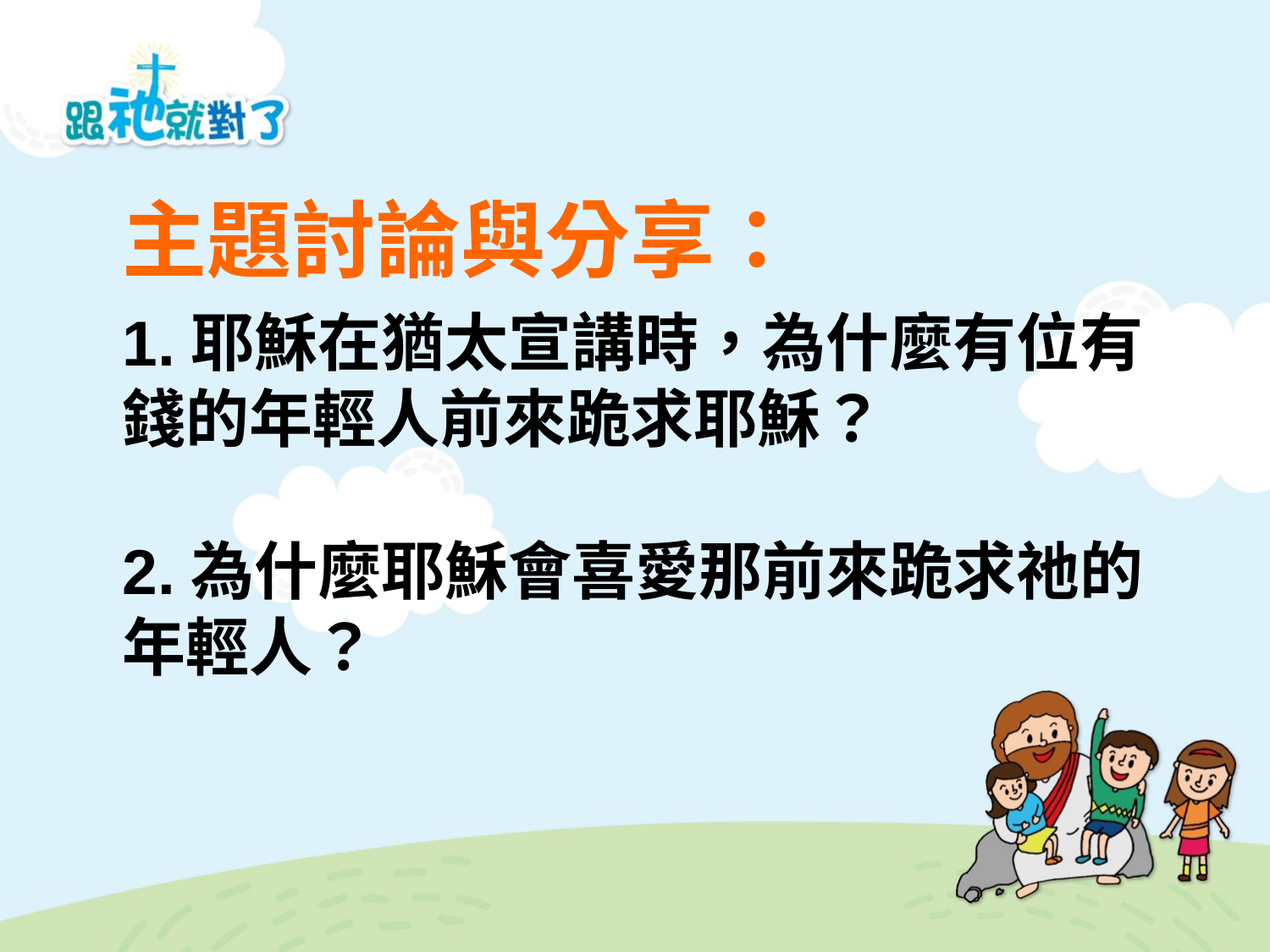

主題討論與分享：
1.耶穌在猶太宣講時，為什麼有位有錢的年輕人前來跪求耶穌？

2.為什麼耶穌會喜愛那前來跪求祂的年輕人？